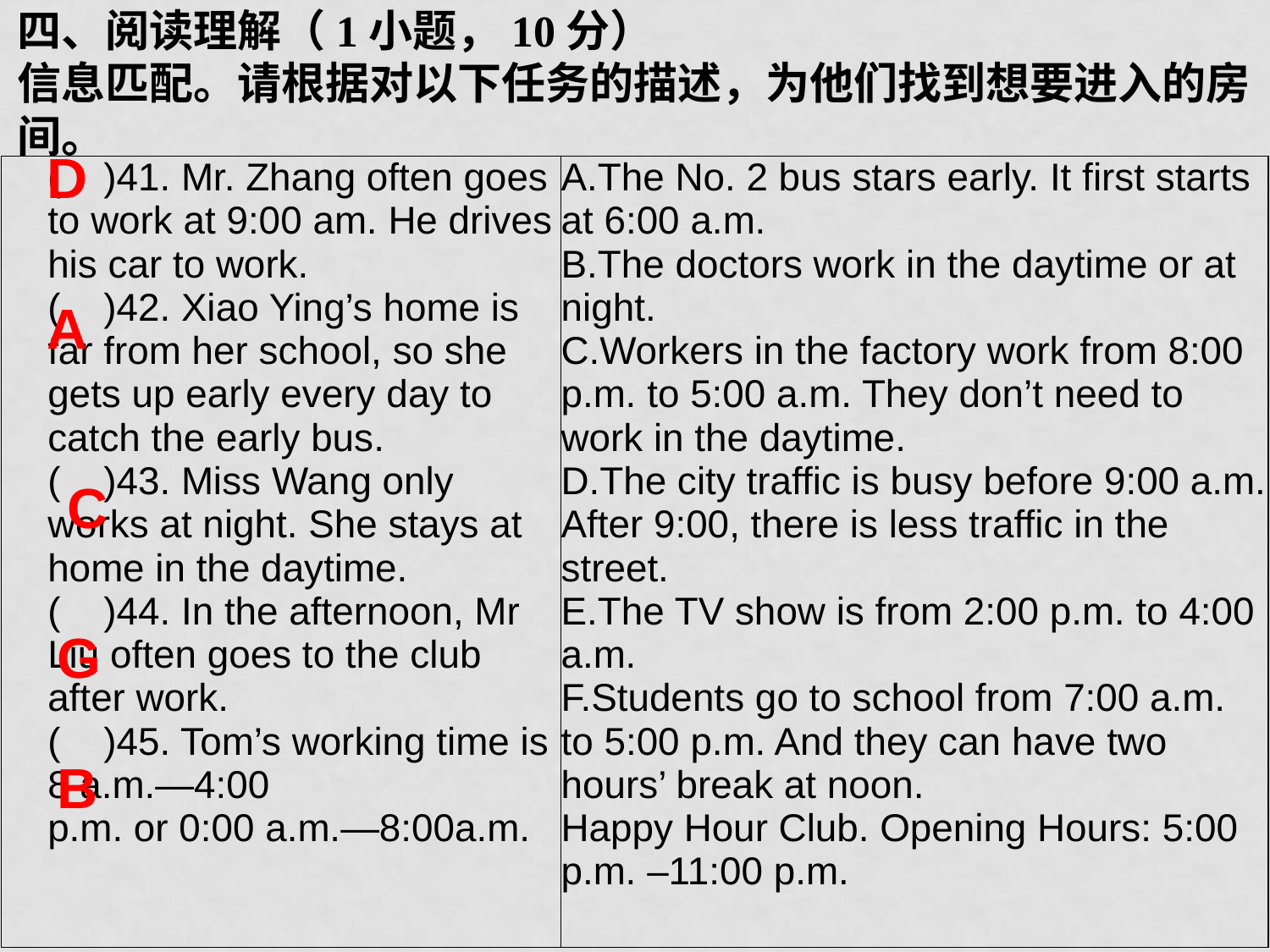

四、阅读理解（1小题，10分）
信息匹配。请根据对以下任务的描述，为他们找到想要进入的房间。
D
| ( )41. Mr. Zhang often goes to work at 9:00 am. He drives his car to work. ( )42. Xiao Ying’s home is far from her school, so she gets up early every day to catch the early bus. ( )43. Miss Wang only works at night. She stays at home in the daytime. ( )44. In the afternoon, Mr Liu often goes to the club after work. ( )45. Tom’s working time is 8 a.m.—4:00 p.m. or 0:00 a.m.—8:00a.m. | A.The No. 2 bus stars early. It first starts at 6:00 a.m. B.The doctors work in the daytime or at night. C.Workers in the factory work from 8:00 p.m. to 5:00 a.m. They don’t need to work in the daytime. D.The city traffic is busy before 9:00 a.m. After 9:00, there is less traffic in the street. E.The TV show is from 2:00 p.m. to 4:00 a.m. F.Students go to school from 7:00 a.m. to 5:00 p.m. And they can have two hours’ break at noon. Happy Hour Club. Opening Hours: 5:00 p.m. –11:00 p.m. |
| --- | --- |
A
C
G
B